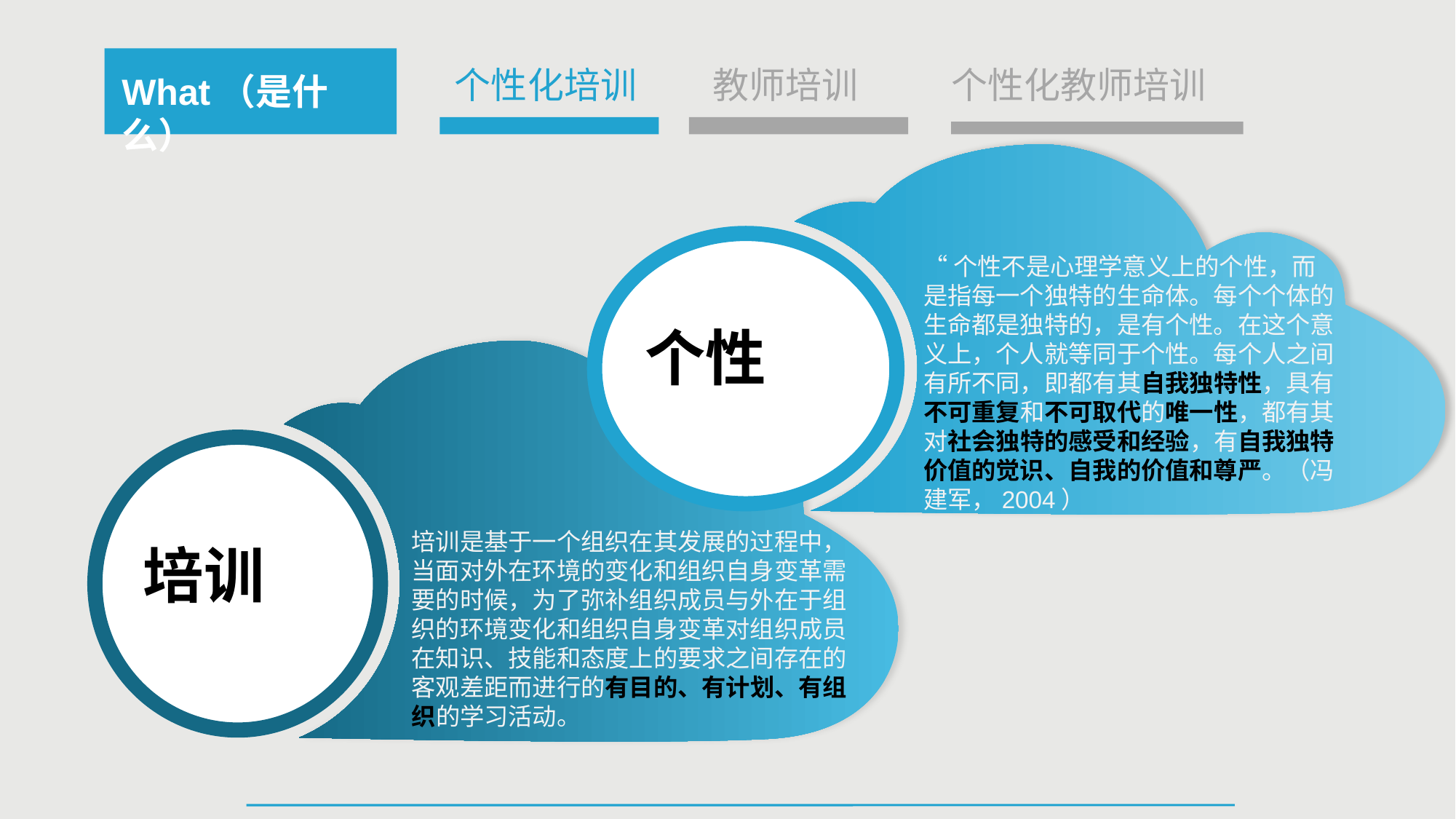

个性化培训

教师培训
个性化教师培训
What（是什么）

个性
“个性不是心理学意义上的个性，而是指每一个独特的生命体。每个个体的生命都是独特的，是有个性。在这个意义上，个人就等同于个性。每个人之间有所不同，即都有其自我独特性，具有不可重复和不可取代的唯一性，都有其对社会独特的感受和经验，有自我独特价值的觉识、自我的价值和尊严。（冯建军，2004）

培训
培训是基于一个组织在其发展的过程中，当面对外在环境的变化和组织自身变革需要的时候，为了弥补组织成员与外在于组织的环境变化和组织自身变革对组织成员在知识、技能和态度上的要求之间存在的客观差距而进行的有目的、有计划、有组织的学习活动。